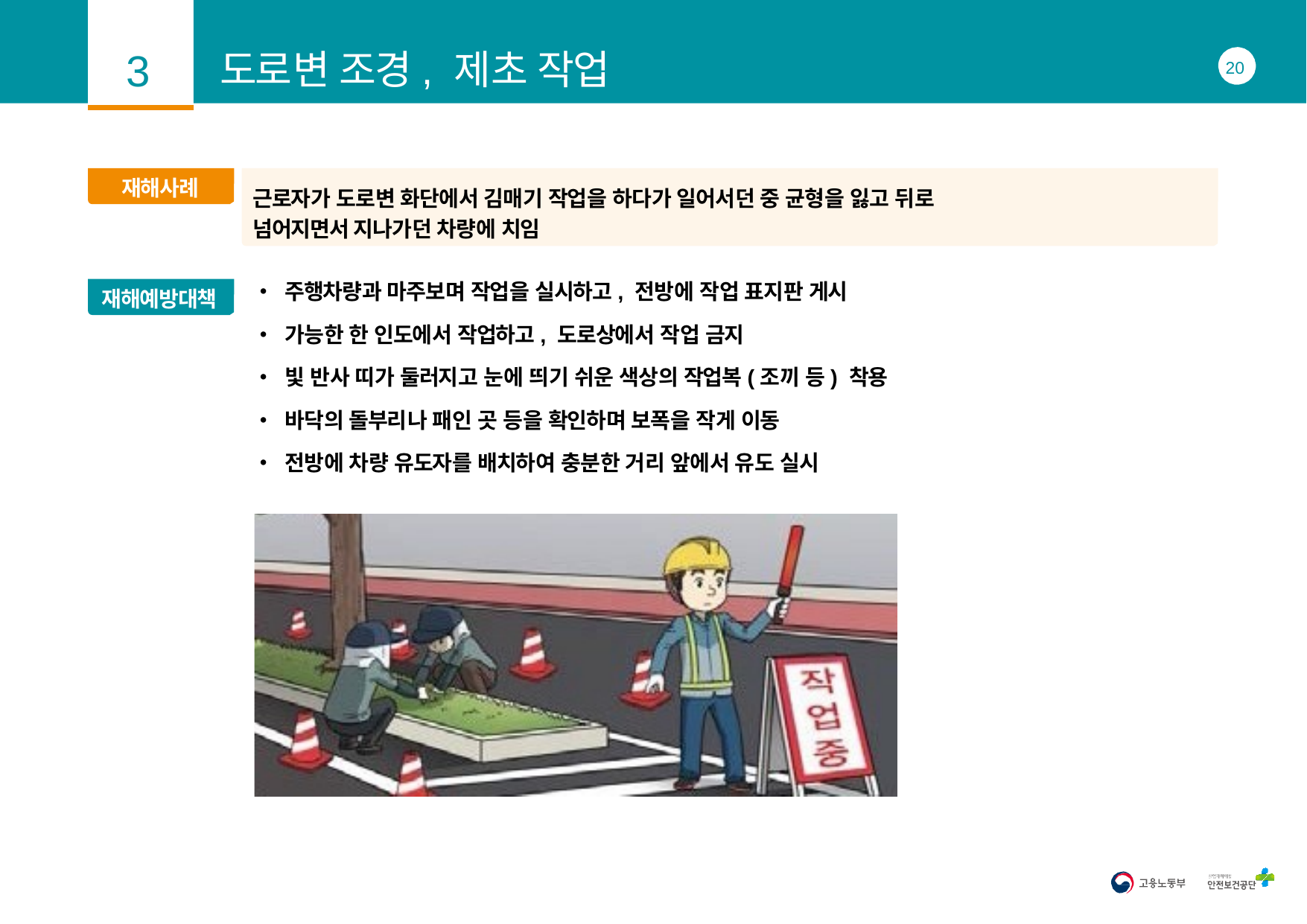

3
# 도로변 조경, 제초 작업
20

재해사례
근로자가 도로변 화단에서 김매기 작업을 하다가 일어서던 중 균형을 잃고 뒤로 넘어지면서 지나가던 차량에 치임
• 주행차량과 마주보며 작업을 실시하고, 전방에 작업 표지판 게시
• 가능한 한 인도에서 작업하고, 도로상에서 작업 금지
• 빛 반사 띠가 둘러지고 눈에 띄기 쉬운 색상의 작업복(조끼 등) 착용
• 바닥의 돌부리나 패인 곳 등을 확인하며 보폭을 작게 이동
• 전방에 차량 유도자를 배치하여 충분한 거리 앞에서 유도 실시

재해예방대책